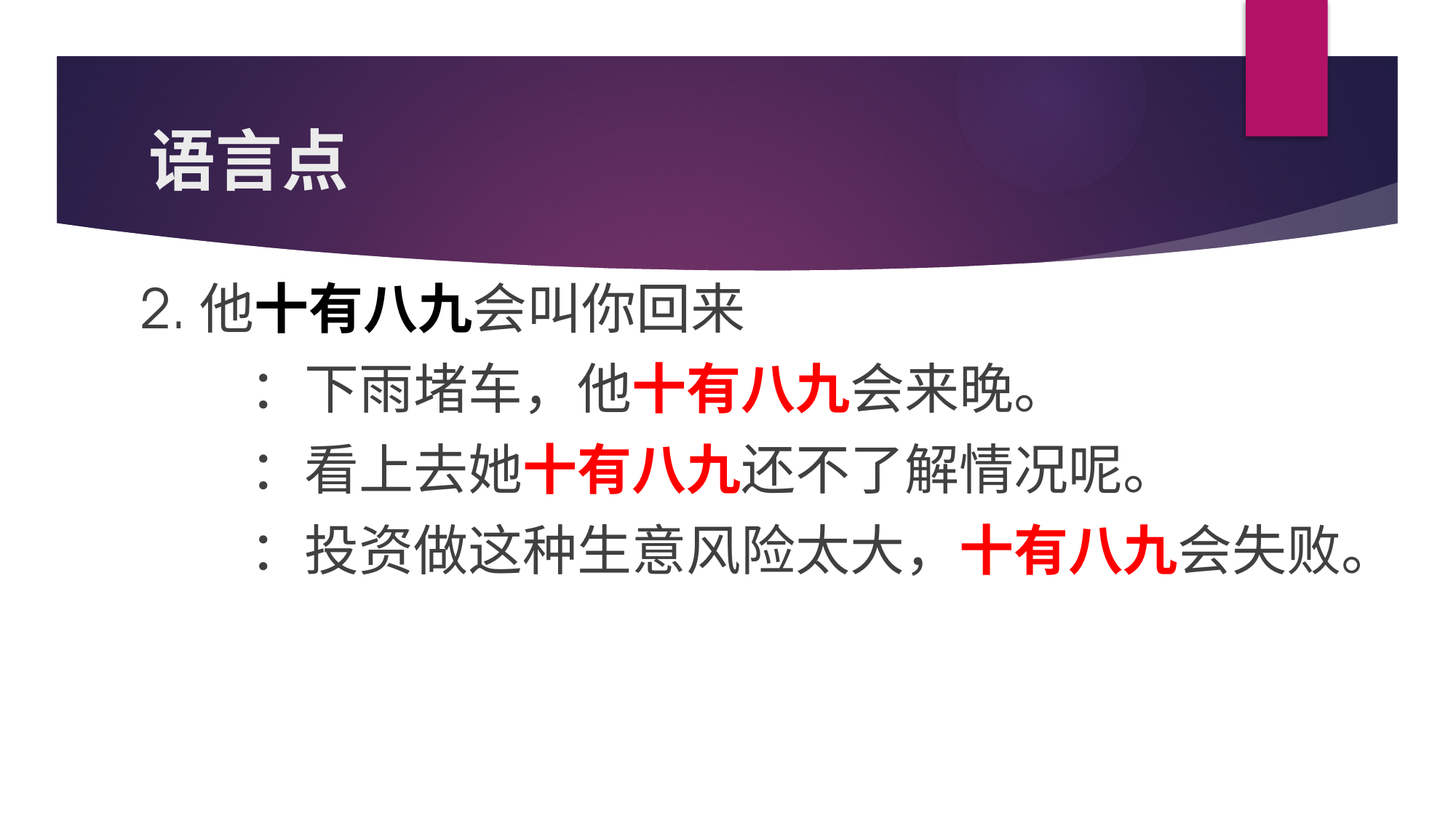

# 语言点
2.他十有八九会叫你回来
	：下雨堵车，他十有八九会来晚。
	：看上去她十有八九还不了解情况呢。
	：投资做这种生意风险太大，十有八九会失败。